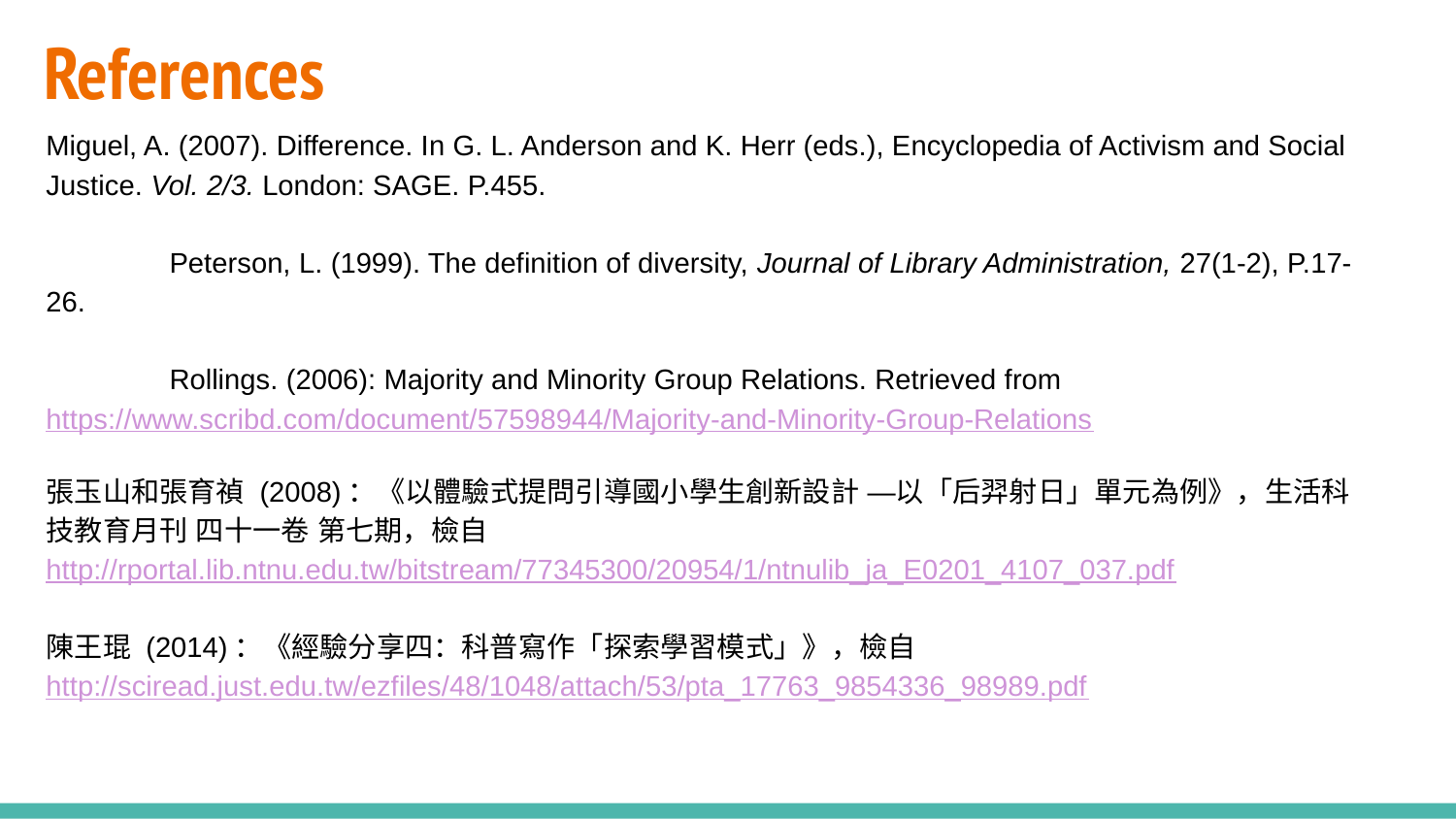

# References
Miguel, A. (2007). Difference. In G. L. Anderson and K. Herr (eds.), Encyclopedia of Activism and Social Justice. Vol. 2/3. London: SAGE. P.455.

Peterson, L. (1999). The definition of diversity, Journal of Library Administration, 27(1-2), P.17-26.

Rollings. (2006): Majority and Minority Group Relations. Retrieved from https://www.scribd.com/document/57598944/Majority-and-Minority-Group-Relations

張玉山和張育禎 (2008)：《以體驗式提問引導國小學生創新設計 —以「后羿射日」單元為例》，生活科技教育月刊 四十一卷 第七期，檢自http://rportal.lib.ntnu.edu.tw/bitstream/77345300/20954/1/ntnulib_ja_E0201_4107_037.pdf

陳王琨 (2014)：《經驗分享四：科普寫作「探索學習模式」》，檢自http://sciread.just.edu.tw/ezfiles/48/1048/attach/53/pta_17763_9854336_98989.pdf